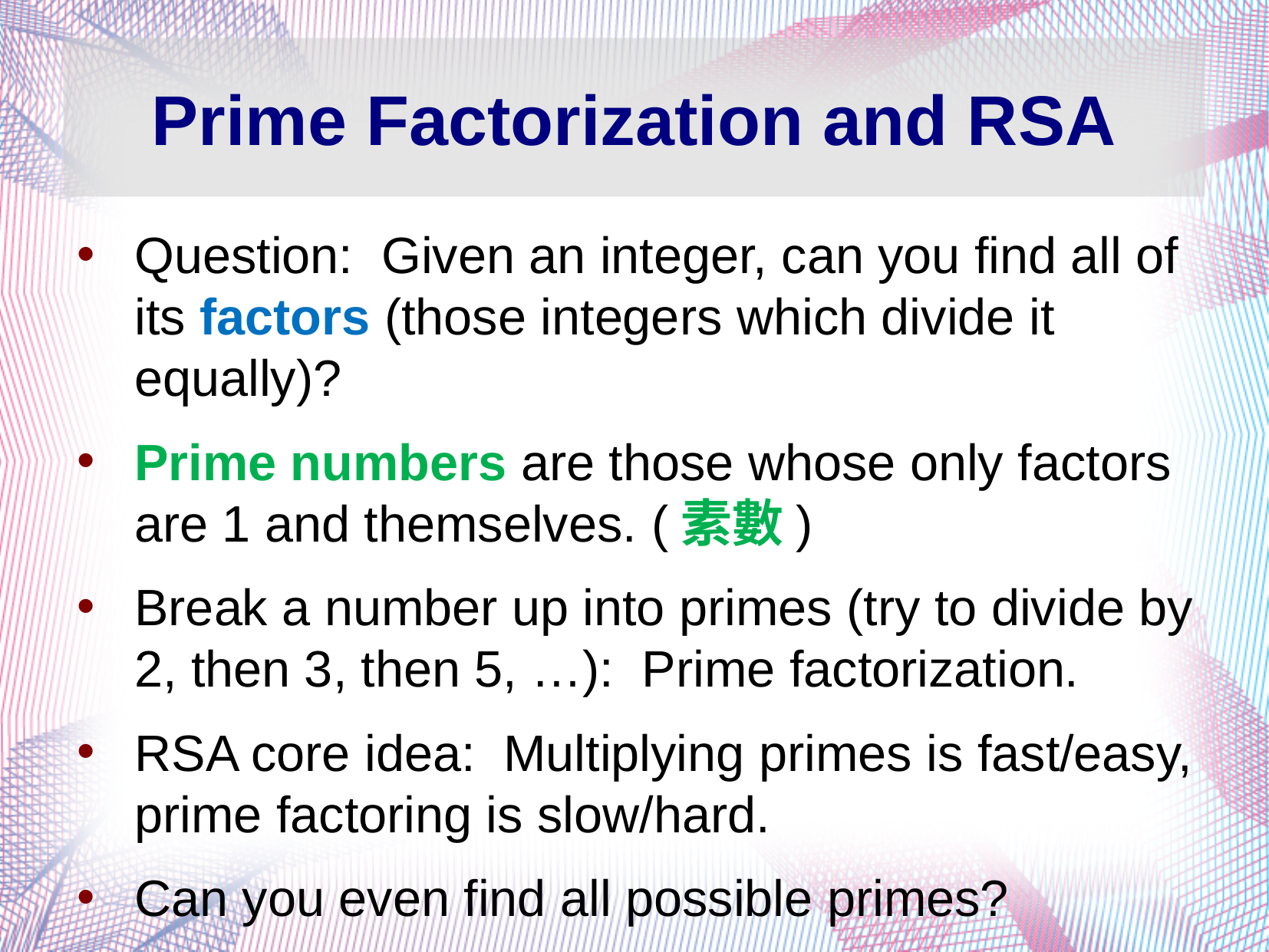

# Prime Factorization and RSA
Question:  Given an integer, can you find all of its factors (those integers which divide it equally)?
Prime numbers are those whose only factors are 1 and themselves. (素數)
Break a number up into primes (try to divide by 2, then 3, then 5, …):  Prime factorization.
RSA core idea:  Multiplying primes is fast/easy, prime factoring is slow/hard.
Can you even find all possible primes?